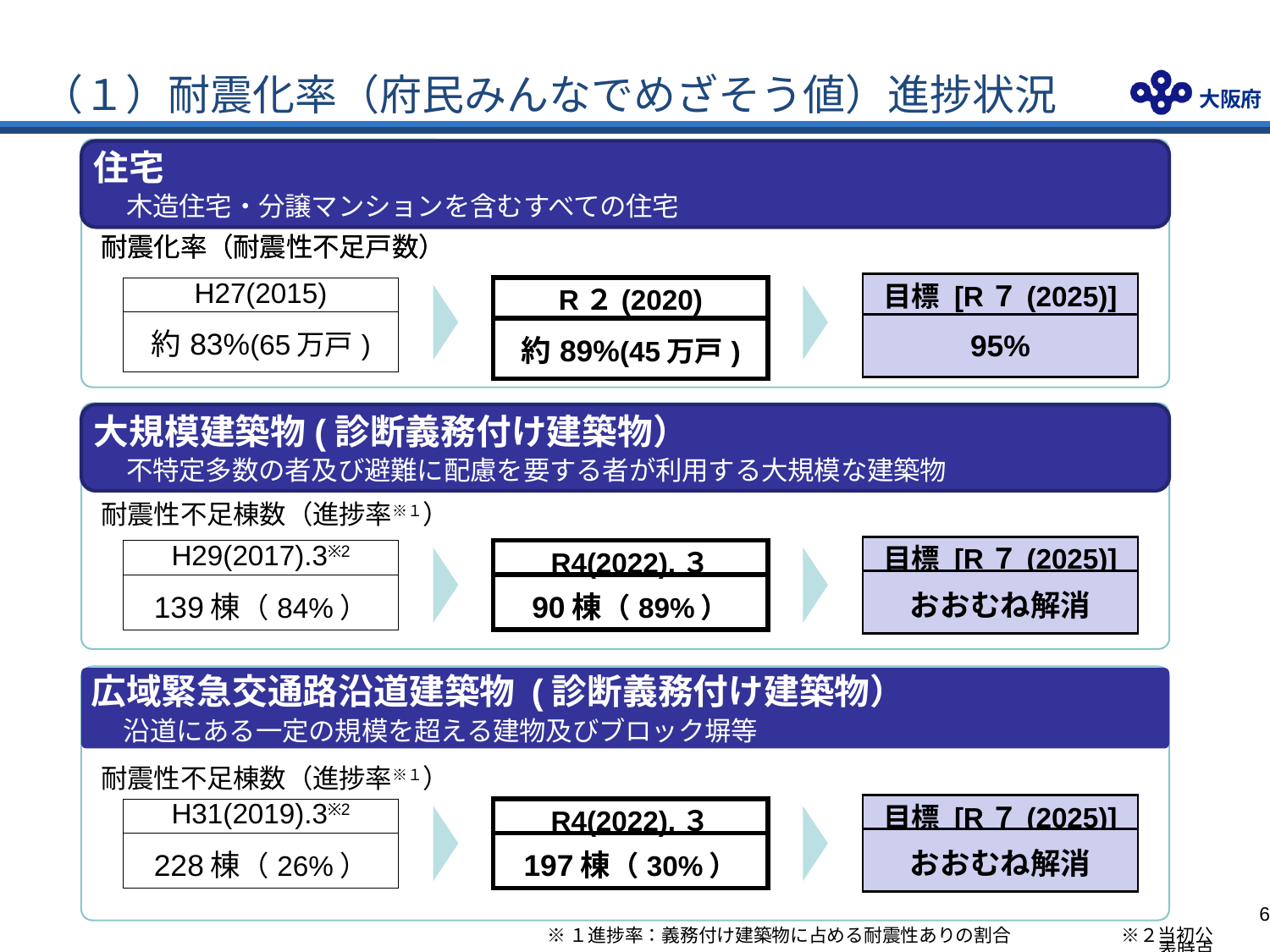

# （１）耐震化率（府民みんなでめざそう値）進捗状況

住宅
　木造住宅・分譲マンションを含むすべての住宅
耐震化率（耐震性不足戸数）
耐震化率（耐震性不足戸数）
| 目標 [R７(2025)] |
| --- |
| 95% |
| H27(2015) |
| --- |
| 約83%(65万戸) |
| R２(2020) |
| --- |
| 約89%(45万戸) |

大規模建築物(診断義務付け建築物）
　不特定多数の者及び避難に配慮を要する者が利用する大規模な建築物
耐震性不足棟数（進捗率※１）
| 目標 [R７(2025)] |
| --- |
| おおむね解消 |
| H29(2017).3※2 |
| --- |
| 139棟（84%） |
| R4(2022).３ |
| --- |
| 90棟（89%） |

広域緊急交通路沿道建築物 (診断義務付け建築物）
　沿道にある一定の規模を超える建物及びブロック塀等
耐震性不足棟数（進捗率※１）
| 目標 [R７(2025)] |
| --- |
| おおむね解消 |
| H31(2019).3※2 |
| --- |
| 228棟（26%） |
| R4(2022).３ |
| --- |
| 197棟（30%） |

6
※１進捗率：義務付け建築物に占める耐震性ありの割合　　　　　　※２当初公表時点